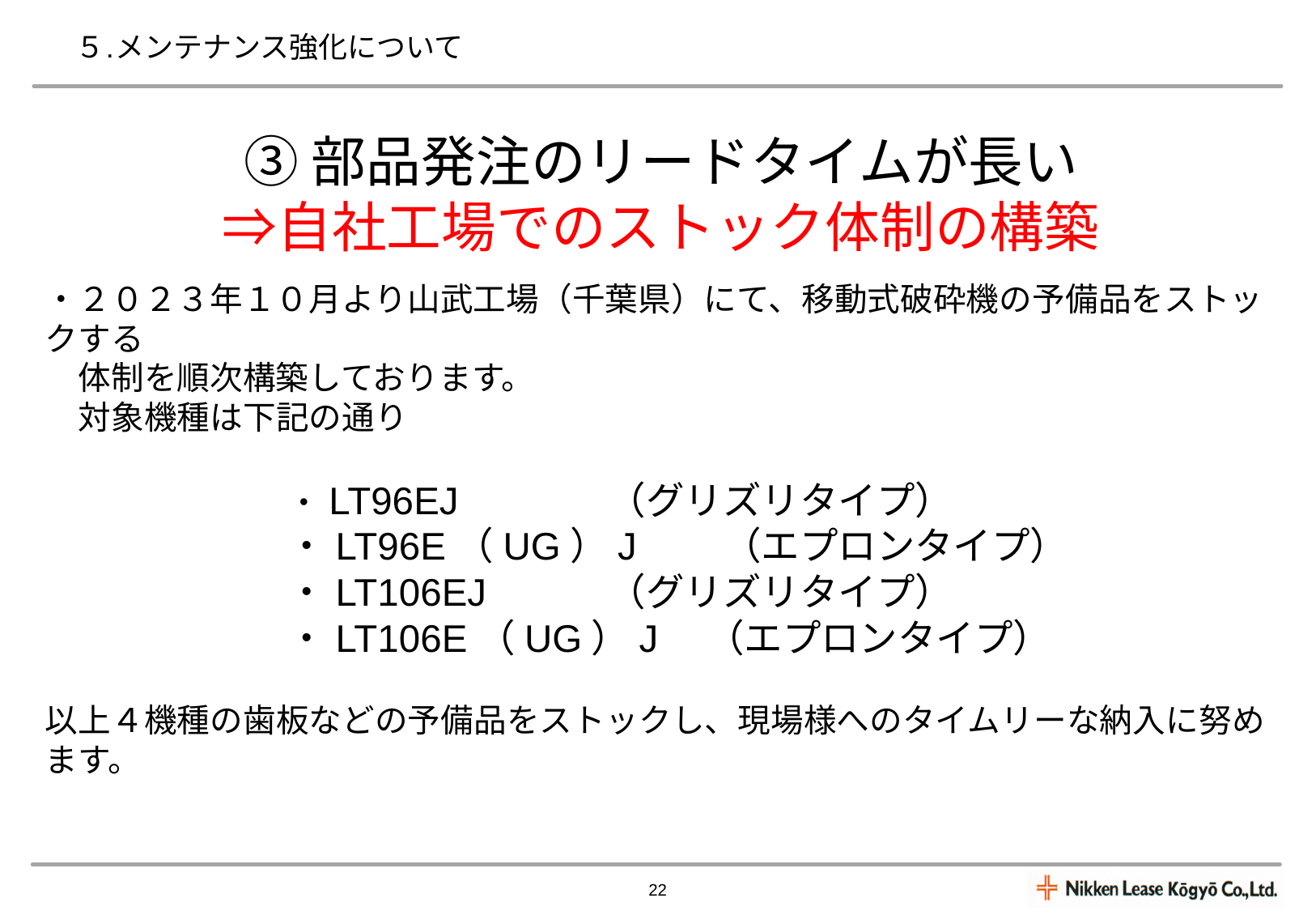

５.メンテナンス強化について
# ③部品発注のリードタイムが長い ⇒自社工場でのストック体制の構築
・２０２３年１０月より山武工場（千葉県）にて、移動式破砕機の予備品をストックする
　体制を順次構築しております。
　対象機種は下記の通り

		・LT96EJ	　　（グリズリタイプ）
		・LT96E（UG）J　　（エプロンタイプ）
		・LT106EJ	　　（グリズリタイプ）
		・LT106E（UG）J　（エプロンタイプ）

以上４機種の歯板などの予備品をストックし、現場様へのタイムリーな納入に努めます。
22